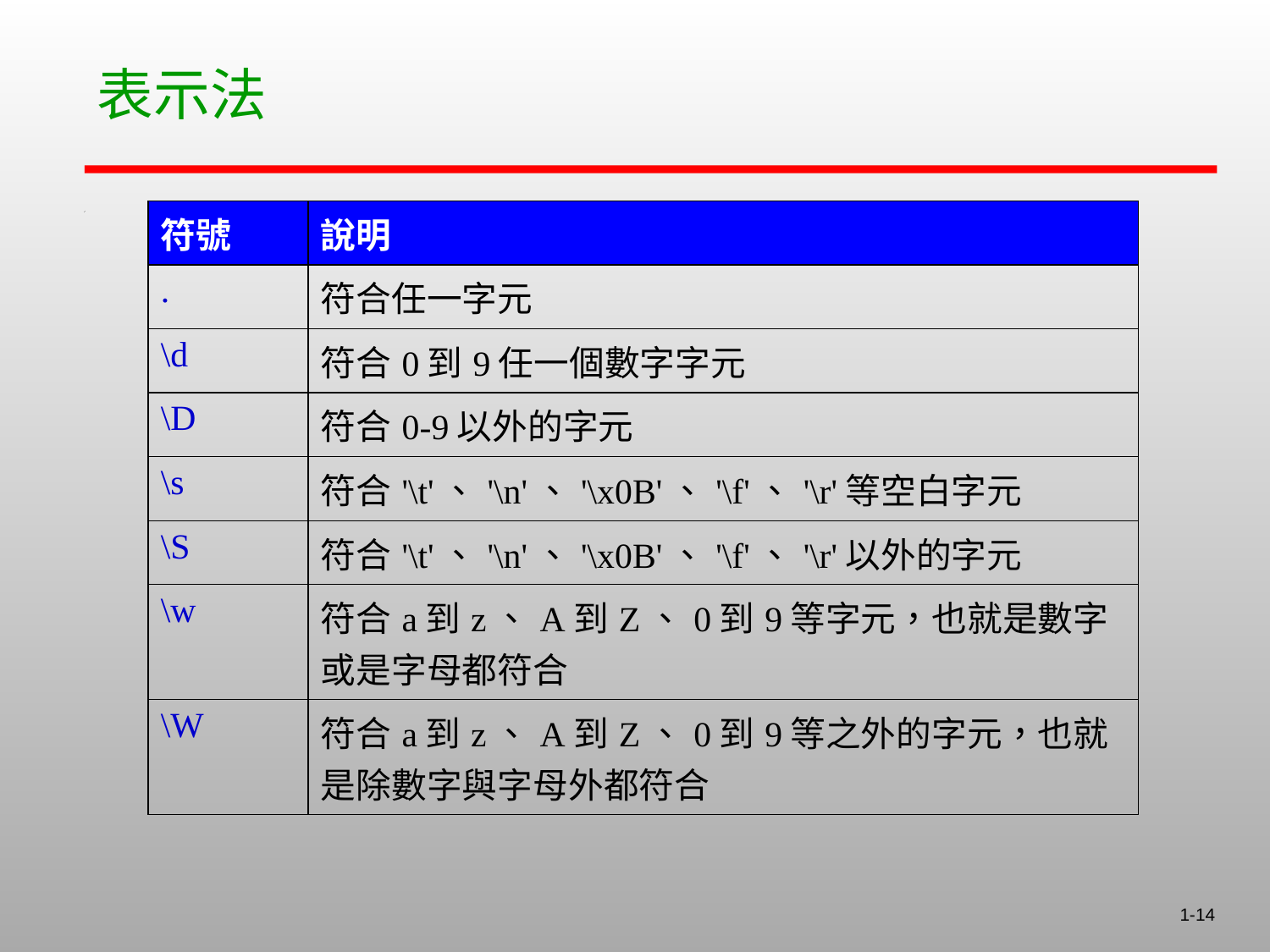

表示法
| 符號 | 說明 |
| --- | --- |
| . | 符合任一字元 |
| \d | 符合0到9任一個數字字元 |
| \D | 符合0-9以外的字元 |
| \s | 符合'\t'、'\n'、'\x0B'、'\f'、'\r'等空白字元 |
| \S | 符合'\t'、'\n'、'\x0B'、'\f'、'\r'以外的字元 |
| \w | 符合a到z、A到Z、0到9等字元，也就是數字或是字母都符合 |
| \W | 符合a到z、A到Z、0到9等之外的字元，也就是除數字與字母外都符合 |
1-14